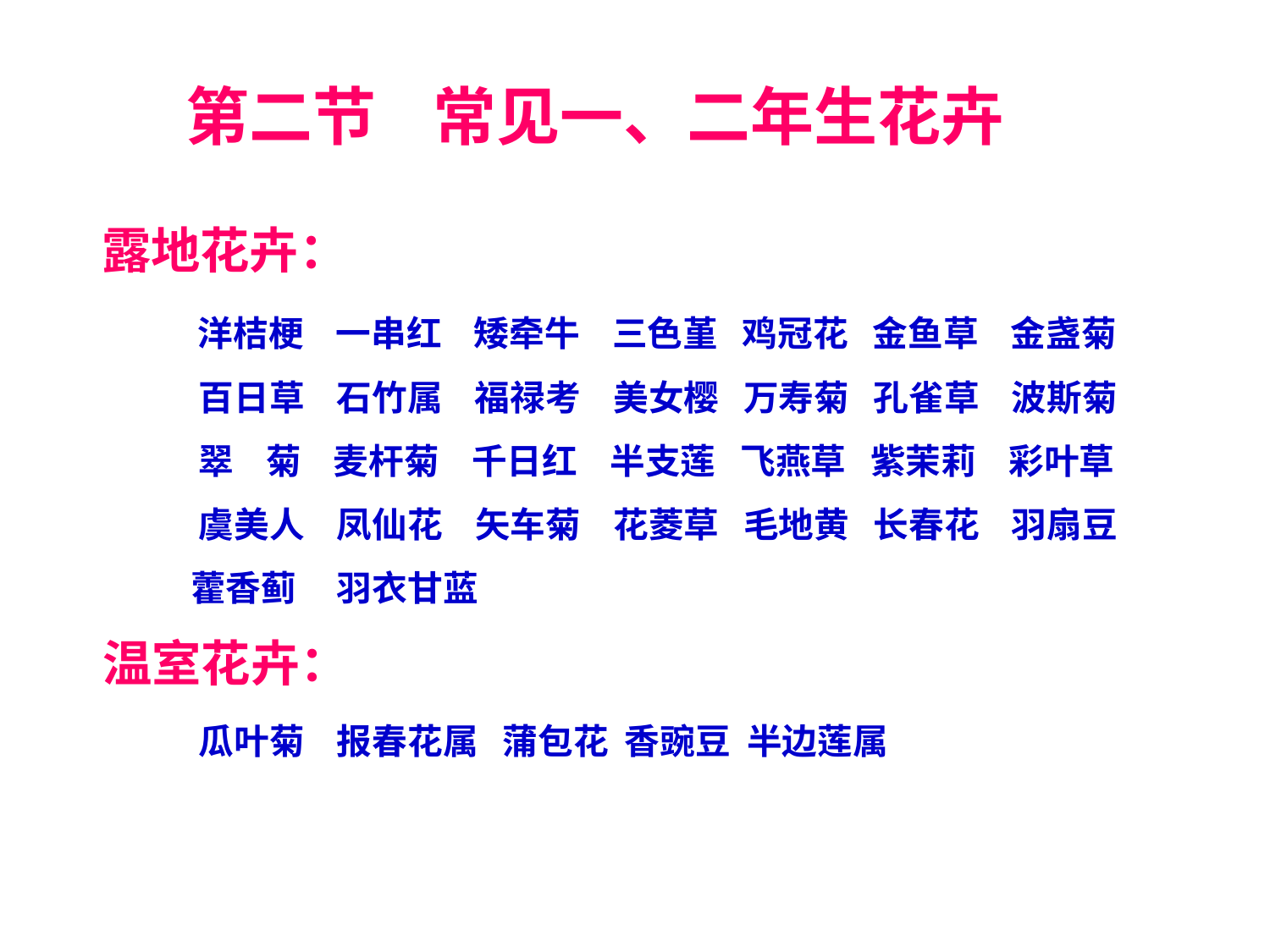

第二节    常见一、二年生花卉
露地花卉：
         洋桔梗    一串红    矮牵牛    三色堇   鸡冠花   金鱼草    金盏菊
           百日草    石竹属    福禄考    美女樱   万寿菊   孔雀草    波斯菊
           翠    菊    麦杆菊    千日红    半支莲   飞燕草   紫茉莉    彩叶草
           虞美人    凤仙花    矢车菊    花菱草   毛地黄   长春花    羽扇豆
          藿香蓟     羽衣甘蓝

温室花卉：
         瓜叶菊    报春花属   蒲包花  香豌豆  半边莲属